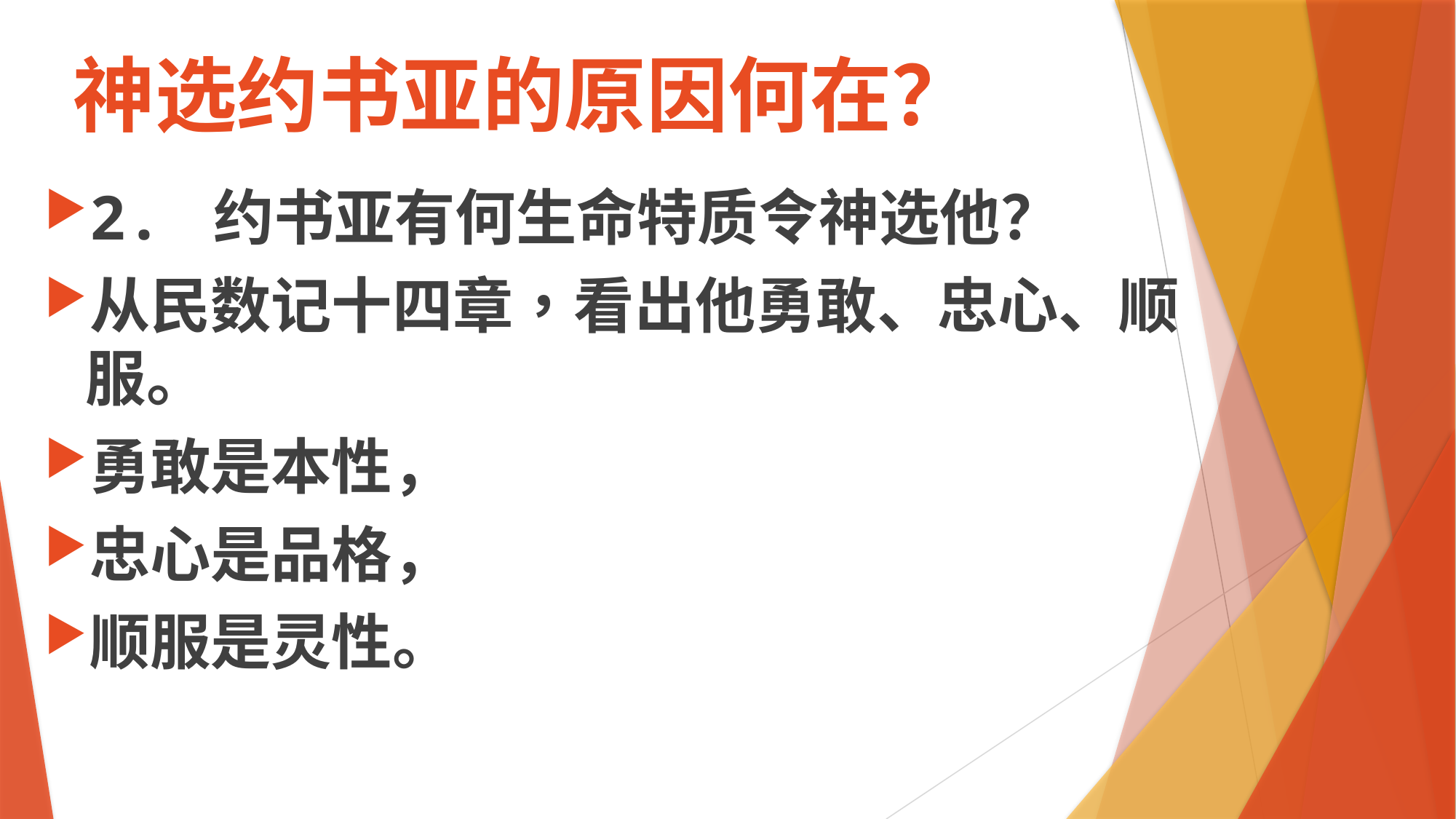

# 神选约书亚的原因何在？
2. 约书亚有何生命特质令神选他？
从民数记十四章，看出他勇敢、忠心、顺服。
勇敢是本性，
忠心是品格，
顺服是灵性。